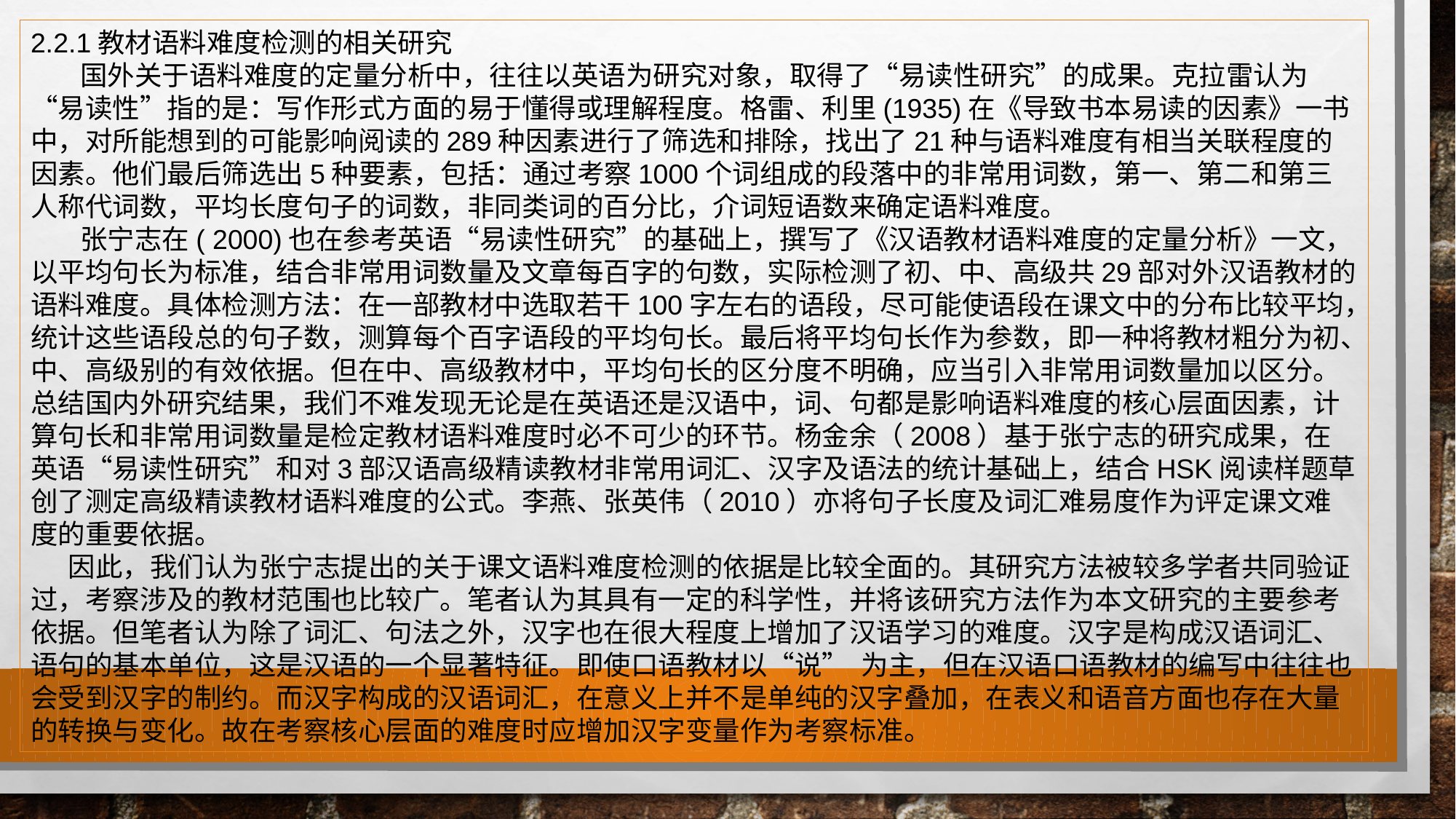

2.2.1教材语料难度检测的相关研究
       国外关于语料难度的定量分析中，往往以英语为研究对象，取得了“易读性研究”的成果。克拉雷认为“易读性”指的是：写作形式方面的易于懂得或理解程度。格雷、利里(1935)在《导致书本易读的因素》一书中，对所能想到的可能影响阅读的289种因素进行了筛选和排除，找出了21种与语料难度有相当关联程度的因素。他们最后筛选出5种要素，包括：通过考察1000个词组成的段落中的非常用词数，第一、第二和第三人称代词数，平均长度句子的词数，非同类词的百分比，介词短语数来确定语料难度。
       张宁志在( 2000)也在参考英语“易读性研究”的基础上，撰写了《汉语教材语料难度的定量分析》一文，以平均句长为标准，结合非常用词数量及文章每百字的句数，实际检测了初、中、高级共29部对外汉语教材的语料难度。具体检测方法：在一部教材中选取若干100字左右的语段，尽可能使语段在课文中的分布比较平均，统计这些语段总的句子数，测算每个百字语段的平均句长。最后将平均句长作为参数，即一种将教材粗分为初、中、高级别的有效依据。但在中、高级教材中，平均句长的区分度不明确，应当引入非常用词数量加以区分。总结国内外研究结果，我们不难发现无论是在英语还是汉语中，词、句都是影响语料难度的核心层面因素，计算句长和非常用词数量是检定教材语料难度时必不可少的环节。杨金余（2008）基于张宁志的研究成果，在英语“易读性研究”和对3部汉语高级精读教材非常用词汇、汉字及语法的统计基础上，结合HSK阅读样题草创了测定高级精读教材语料难度的公式。李燕、张英伟（2010）亦将句子长度及词汇难易度作为评定课文难度的重要依据。
     因此，我们认为张宁志提出的关于课文语料难度检测的依据是比较全面的。其研究方法被较多学者共同验证过，考察涉及的教材范围也比较广。笔者认为其具有一定的科学性，并将该研究方法作为本文研究的主要参考依据。但笔者认为除了词汇、句法之外，汉字也在很大程度上增加了汉语学习的难度。汉字是构成汉语词汇、语句的基本单位，这是汉语的一个显著特征。即使口语教材以“说”  为主，但在汉语口语教材的编写中往往也会受到汉字的制约。而汉字构成的汉语词汇，在意义上并不是单纯的汉字叠加，在表义和语音方面也存在大量的转换与变化。故在考察核心层面的难度时应增加汉字变量作为考察标准。